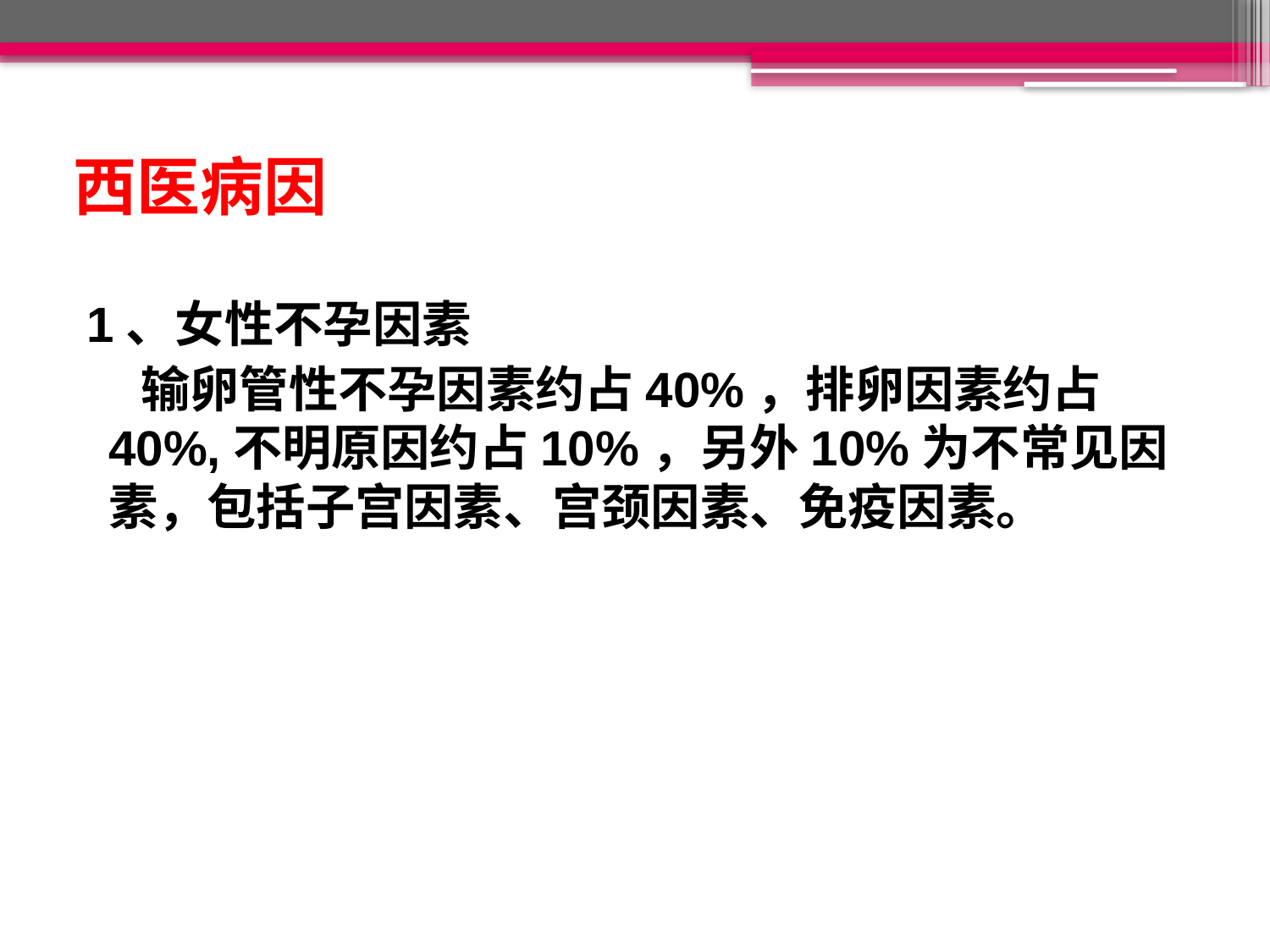

西医病因

 1、女性不孕因素
     输卵管性不孕因素约占40%，排卵因素约占40%,不明原因约占10%，另外10%为不常见因素，包括子宫因素、宫颈因素、免疫因素。